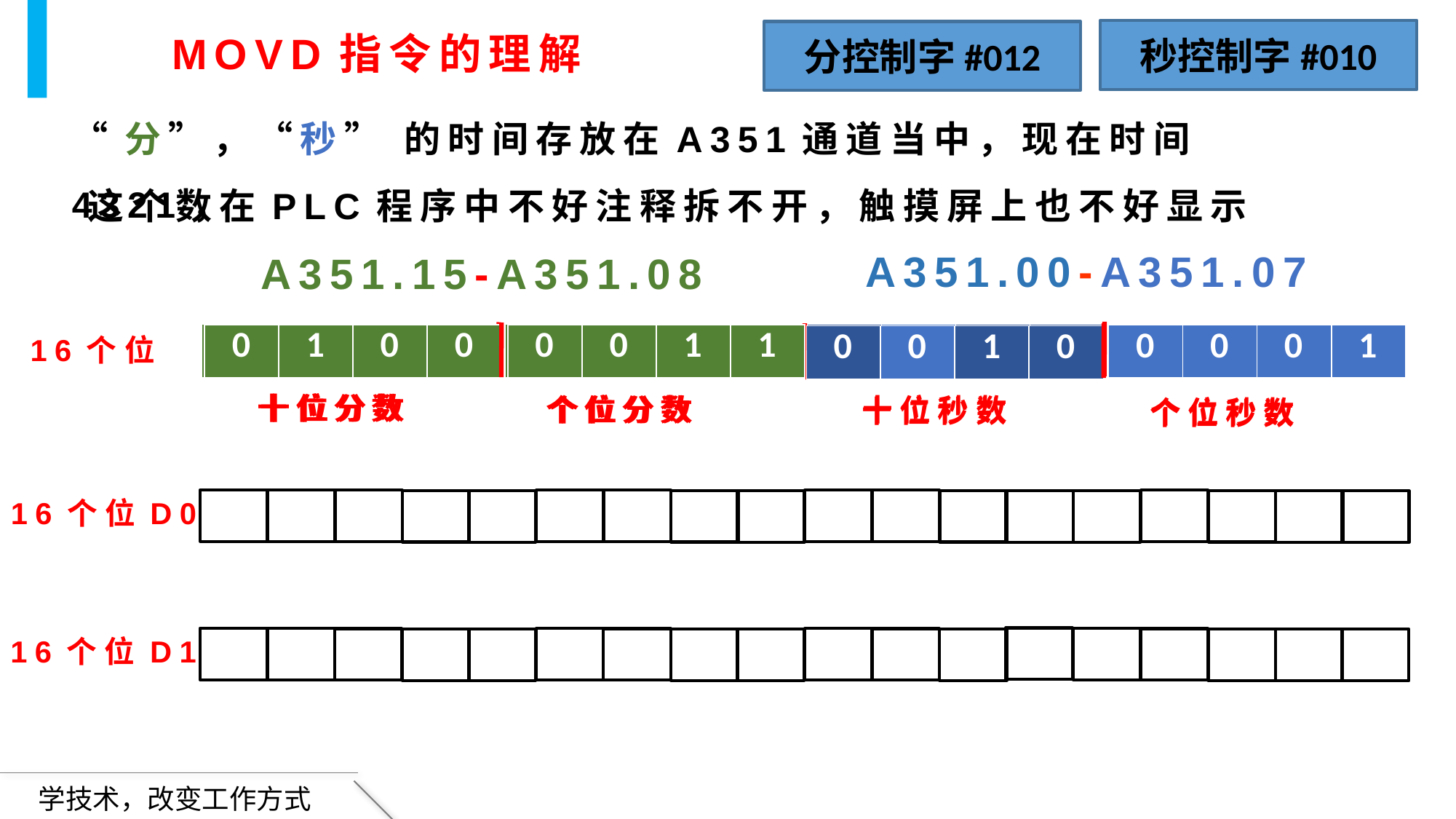

秒控制字#010
分控制字#012
MOVD指令的理解
“分”，“秒” 的时间存放在A351通道当中，现在时间4321，
这个数在PLC程序中不好注释拆不开，触摸屏上也不好显示
A351.00-A351.07
A351.15-A351.08
| 0 | 0 | 0 | 1 |
| --- | --- | --- | --- |
| 0 | 1 | 0 | 0 |
| --- | --- | --- | --- |
| 0 | 0 | 1 | 1 |
| --- | --- | --- | --- |
| 0 | 0 | 1 | 0 |
| --- | --- | --- | --- |
| 0 | 1 | 0 | 0 |
| --- | --- | --- | --- |
| 0 | 0 | 1 | 1 |
| --- | --- | --- | --- |
| 0 | 0 | 0 | 1 |
| --- | --- | --- | --- |
16个位
| 0 | 0 | 1 | 0 |
| --- | --- | --- | --- |
十位分数
十位分数
个位分数
十位秒数
个位分数
十位秒数
个位秒数
个位秒数
16个位D0

16个位D1